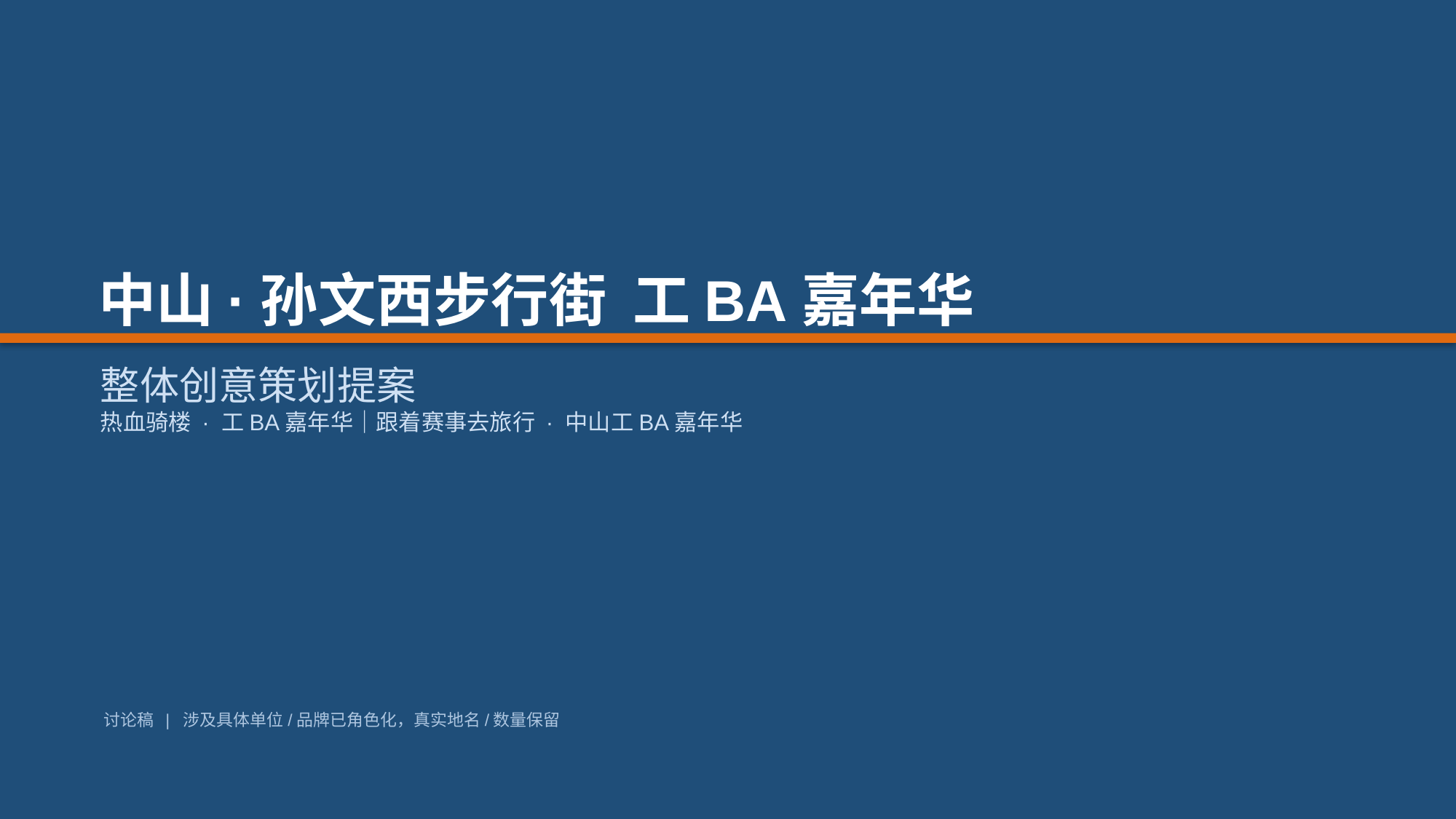

中山·孙文西步行街  工BA嘉年华

整体创意策划提案
热血骑楼 · 工BA嘉年华｜跟着赛事去旅行 · 中山工BA嘉年华
讨论稿  |  涉及具体单位/品牌已角色化，真实地名/数量保留